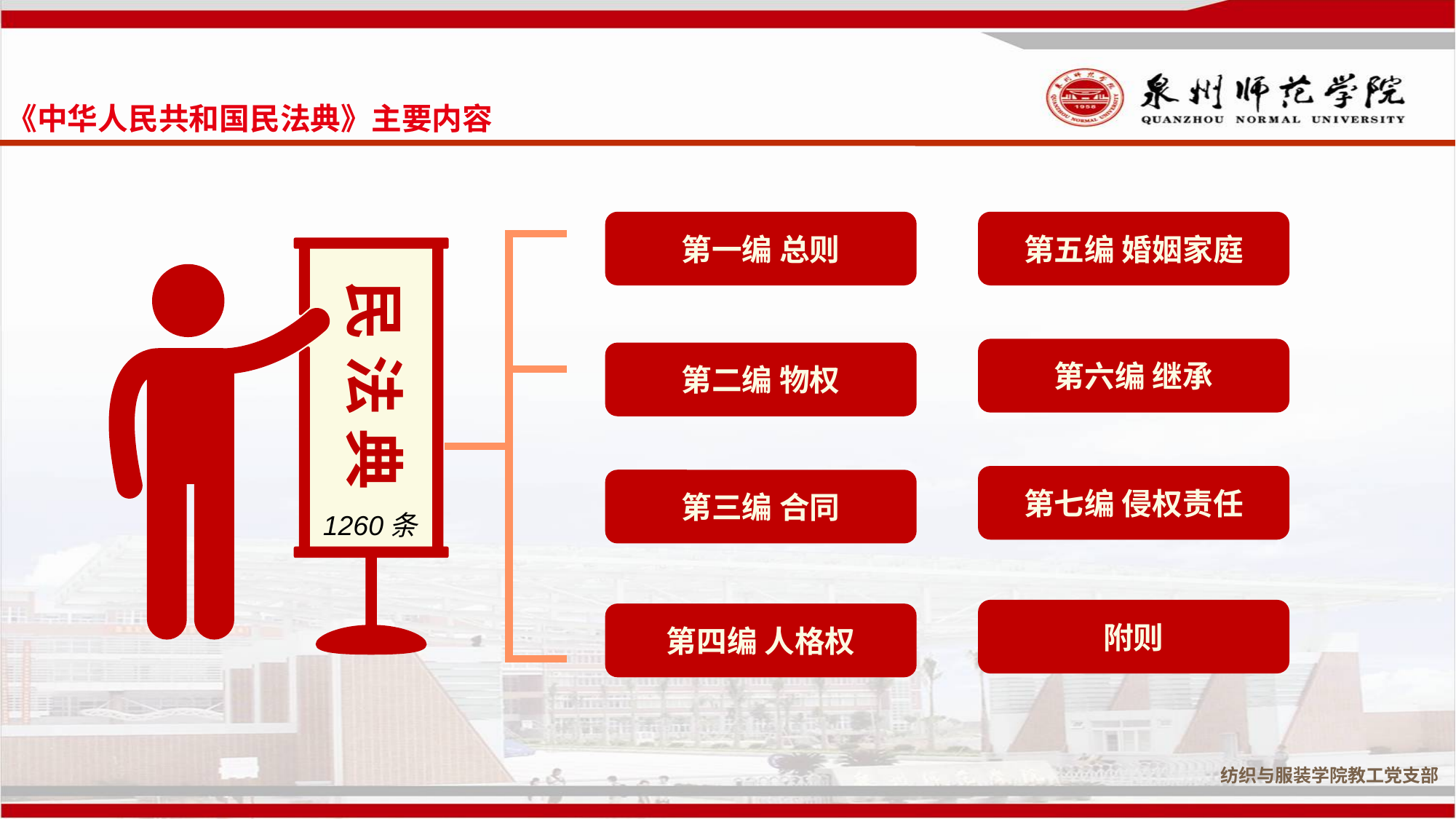

《中华人民共和国民法典》主要内容
第一编 总则
第五编 婚姻家庭
民 法 典

第六编 继承
第二编 物权
第七编 侵权责任
第三编 合同
1260条
附则
第四编 人格权
纺织与服装学院教工党支部